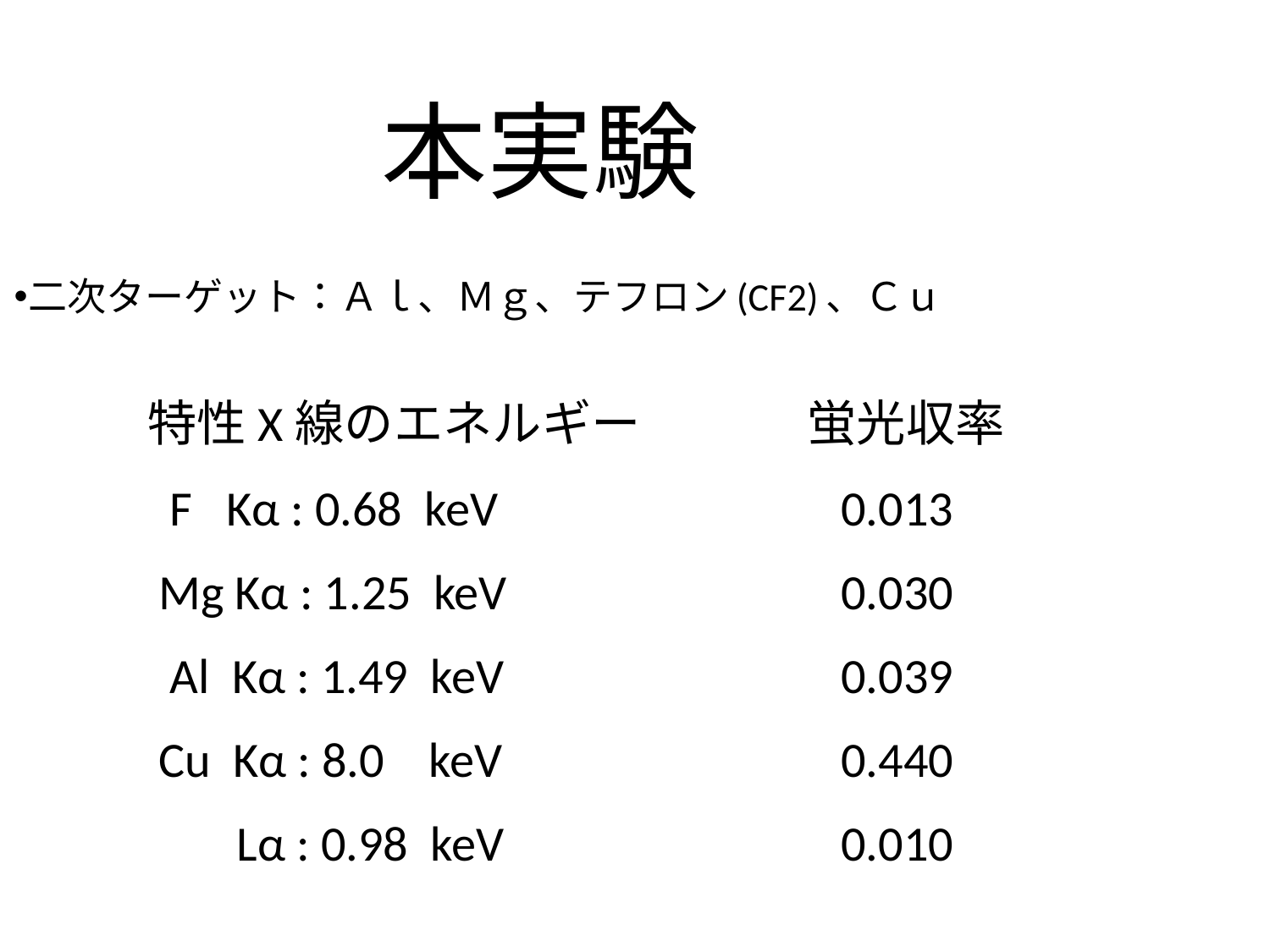

本実験
二次ターゲット：Ａｌ、Ｍｇ、テフロン(CF2)、Ｃｕ
特性X線のエネルギー
  F   Kα : 0.68  keV
 Mg Kα : 1.25  keV
  Al  Kα : 1.49  keV
 Cu  Kα : 8.0    keV
        Lα : 0.98  keV
蛍光収率
   0.013
   0.030
   0.039
   0.440
   0.010